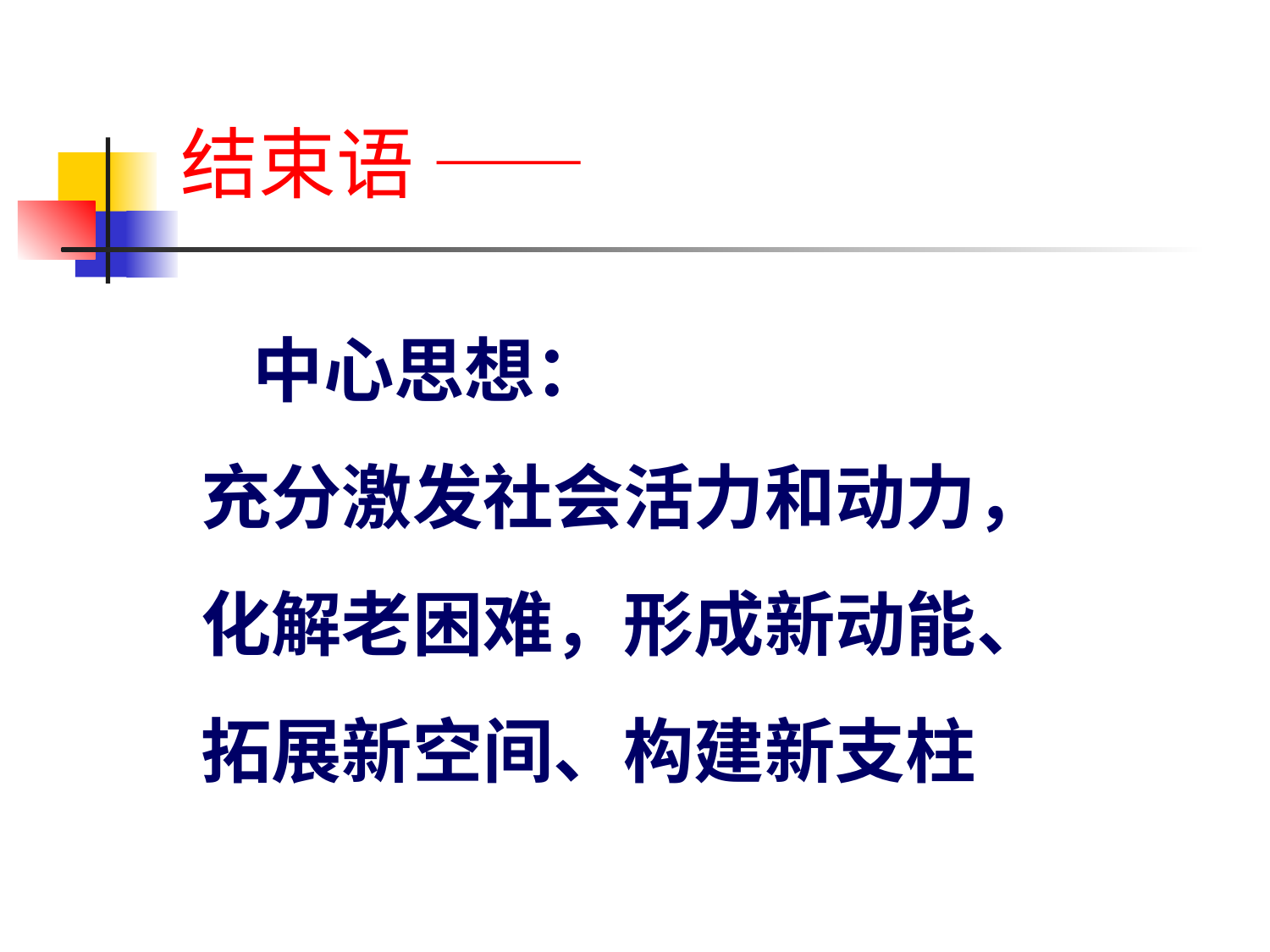

结束语 ——
   中心思想：
充分激发社会活力和动力，化解老困难，形成新动能、拓展新空间、构建新支柱